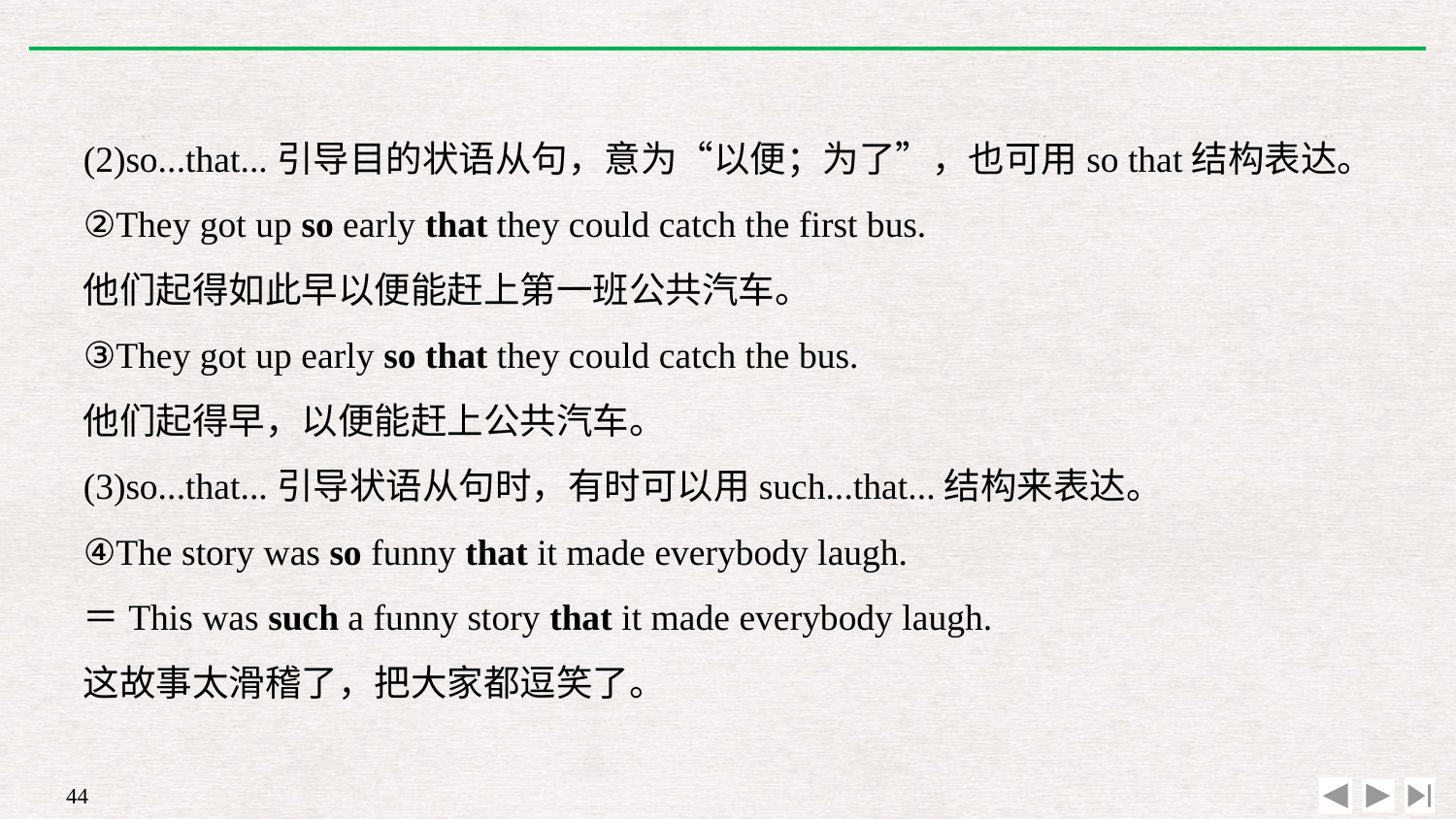

(2)so...that...引导目的状语从句，意为“以便；为了”，也可用so that结构表达。
②They got up so early that they could catch the first bus.
他们起得如此早以便能赶上第一班公共汽车。
③They got up early so that they could catch the bus.
他们起得早，以便能赶上公共汽车。
(3)so...that...引导状语从句时，有时可以用such...that...结构来表达。
④The story was so funny that it made everybody laugh.
＝This was such a funny story that it made everybody laugh.
这故事太滑稽了，把大家都逗笑了。